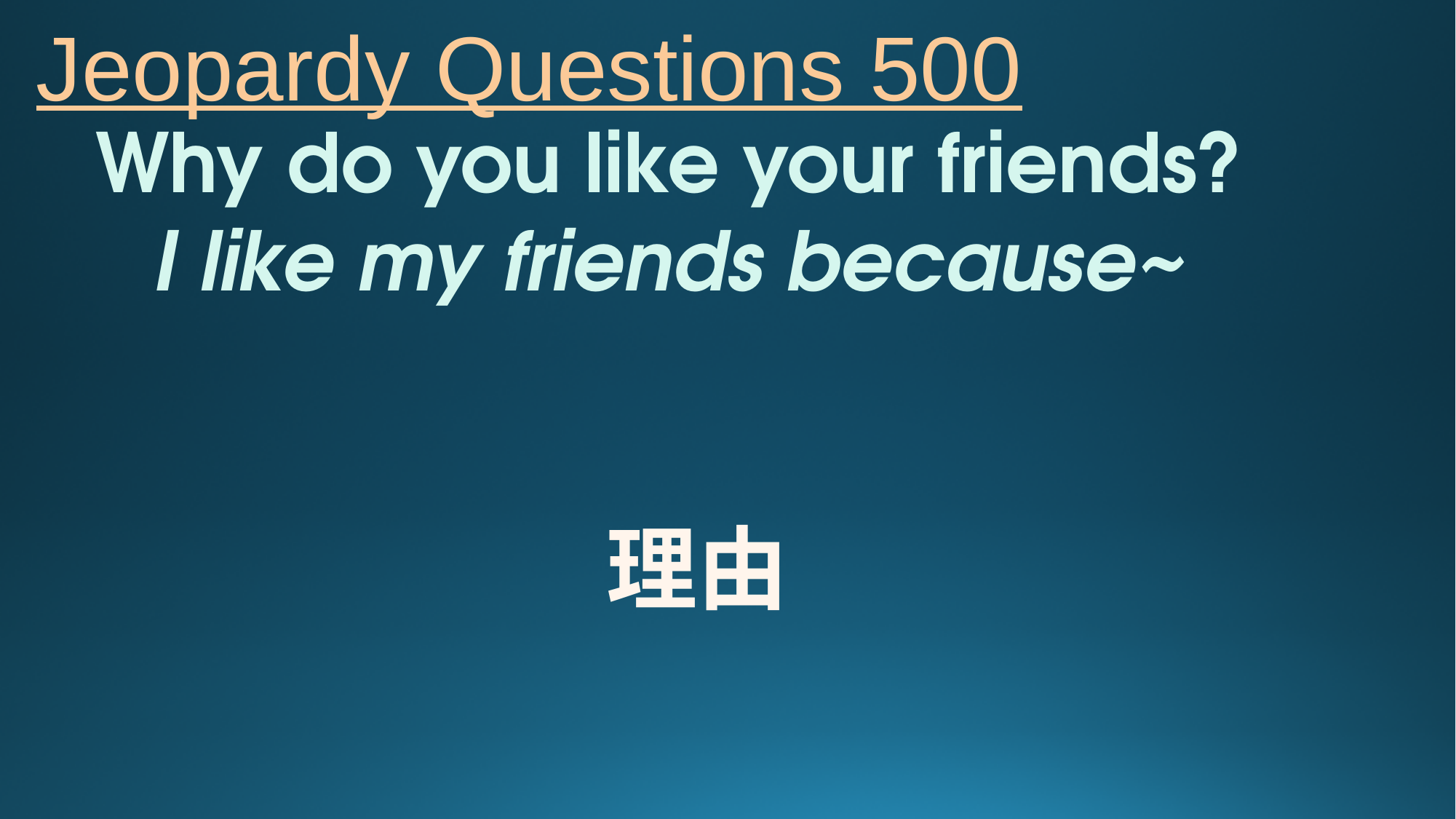

# Jeopardy Questions 500
Why do you like your friends?
I like my friends because~
理由